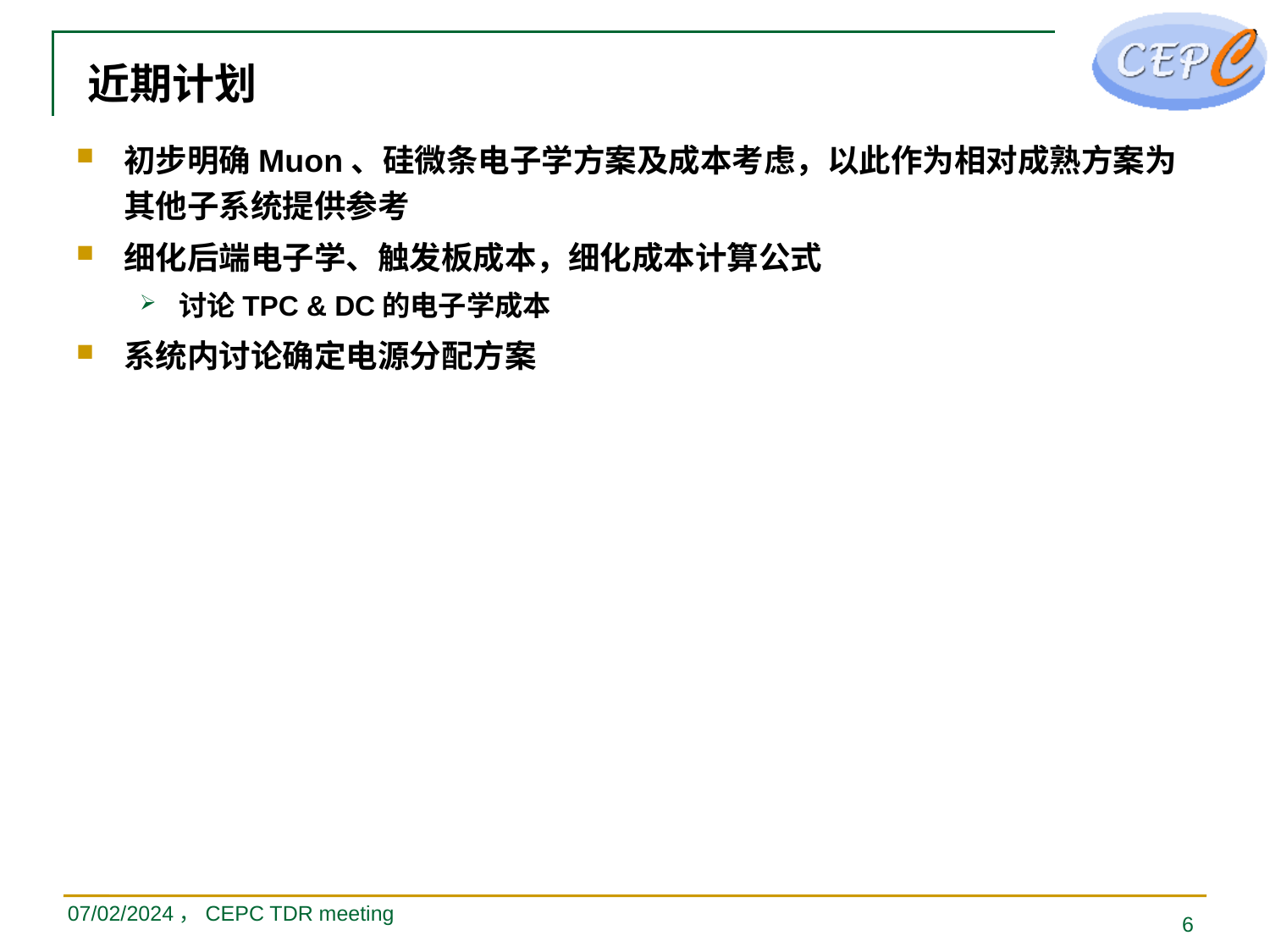

# 近期计划
初步明确Muon、硅微条电子学方案及成本考虑，以此作为相对成熟方案为其他子系统提供参考
细化后端电子学、触发板成本，细化成本计算公式
讨论TPC & DC的电子学成本
系统内讨论确定电源分配方案

07/02/2024，CEPC TDR meeting
6